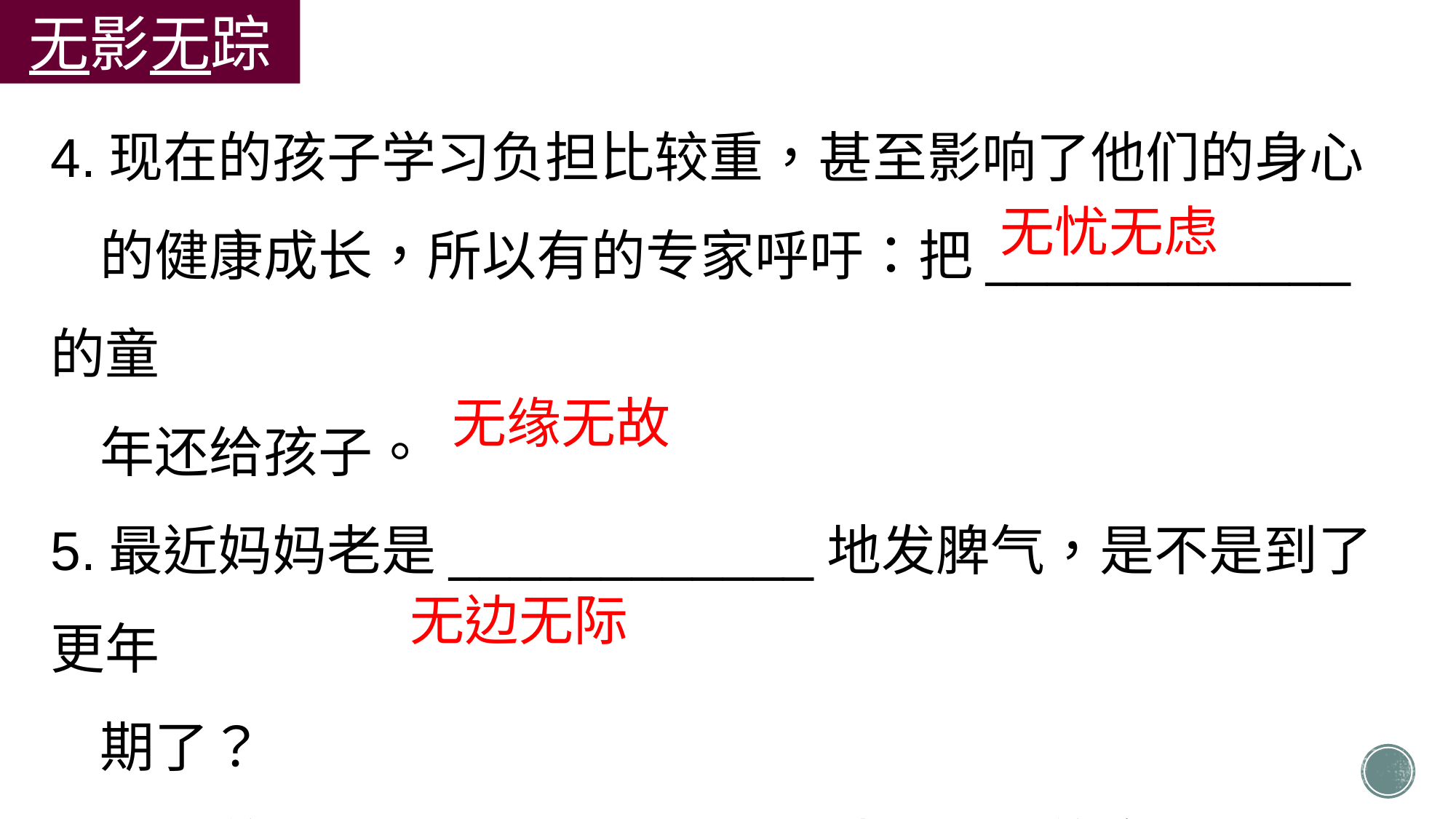

无影无踪
4.现在的孩子学习负担比较重，甚至影响了他们的身心
   的健康成长，所以有的专家呼吁：把____________的童
   年还给孩子。
5.最近妈妈老是____________地发脾气，是不是到了更年
   期了？
6.辽阔的大海____________，站在大海的旁边，你会觉得
   心胸开阔，心情舒畅，忘记所有的烦恼。
无忧无虑
无缘无故
无边无际